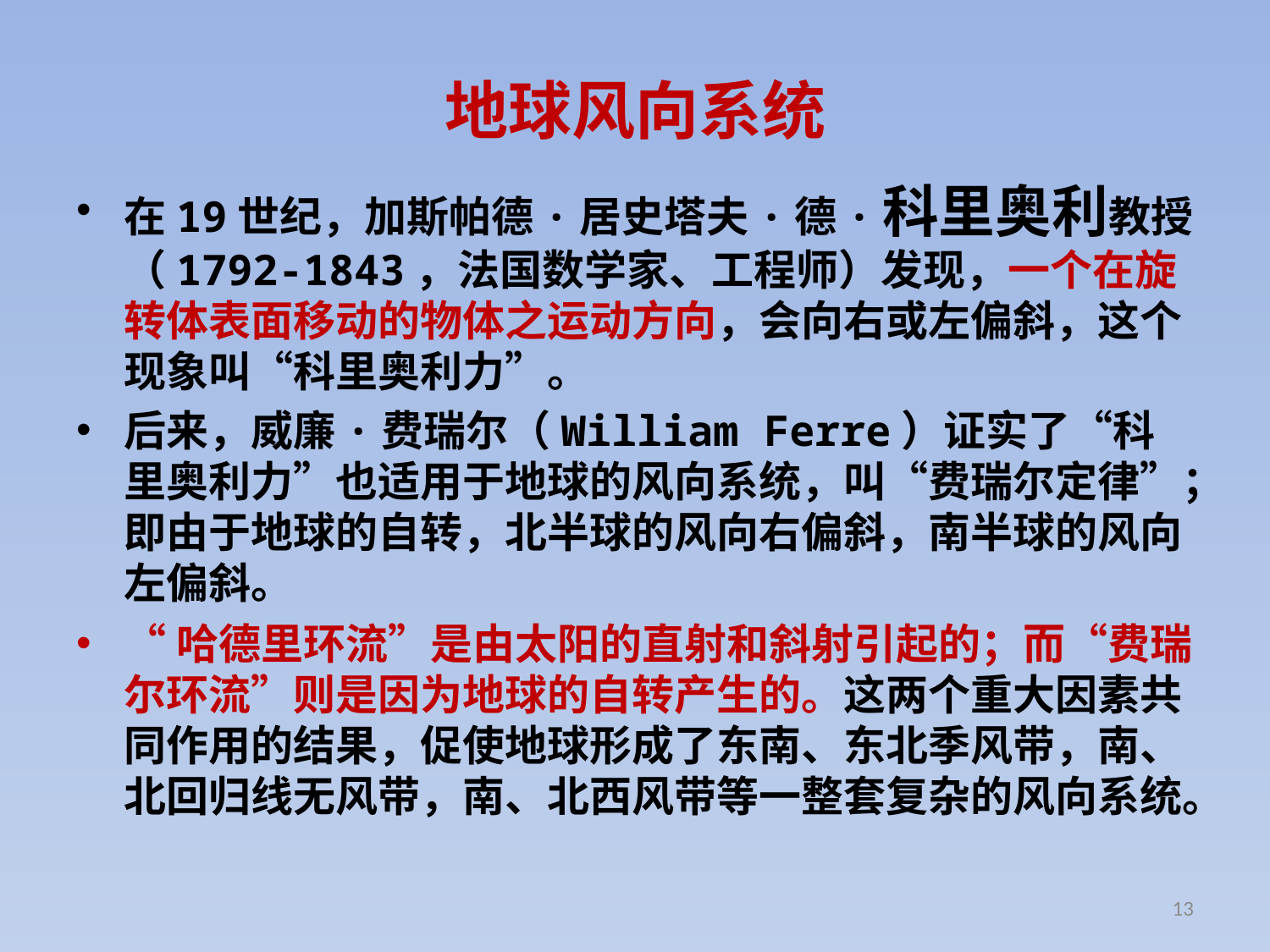

# 地球风向系统
在19世纪，加斯帕德·居史塔夫·德·科里奥利教授（1792-1843，法国数学家、工程师）发现，一个在旋转体表面移动的物体之运动方向，会向右或左偏斜，这个现象叫“科里奥利力”。
后来，威廉·费瑞尔（William Ferre）证实了“科里奥利力”也适用于地球的风向系统，叫“费瑞尔定律”；即由于地球的自转，北半球的风向右偏斜，南半球的风向左偏斜。
“哈德里环流”是由太阳的直射和斜射引起的；而“费瑞尔环流”则是因为地球的自转产生的。这两个重大因素共同作用的结果，促使地球形成了东南、东北季风带，南、北回归线无风带，南、北西风带等一整套复杂的风向系统。

13